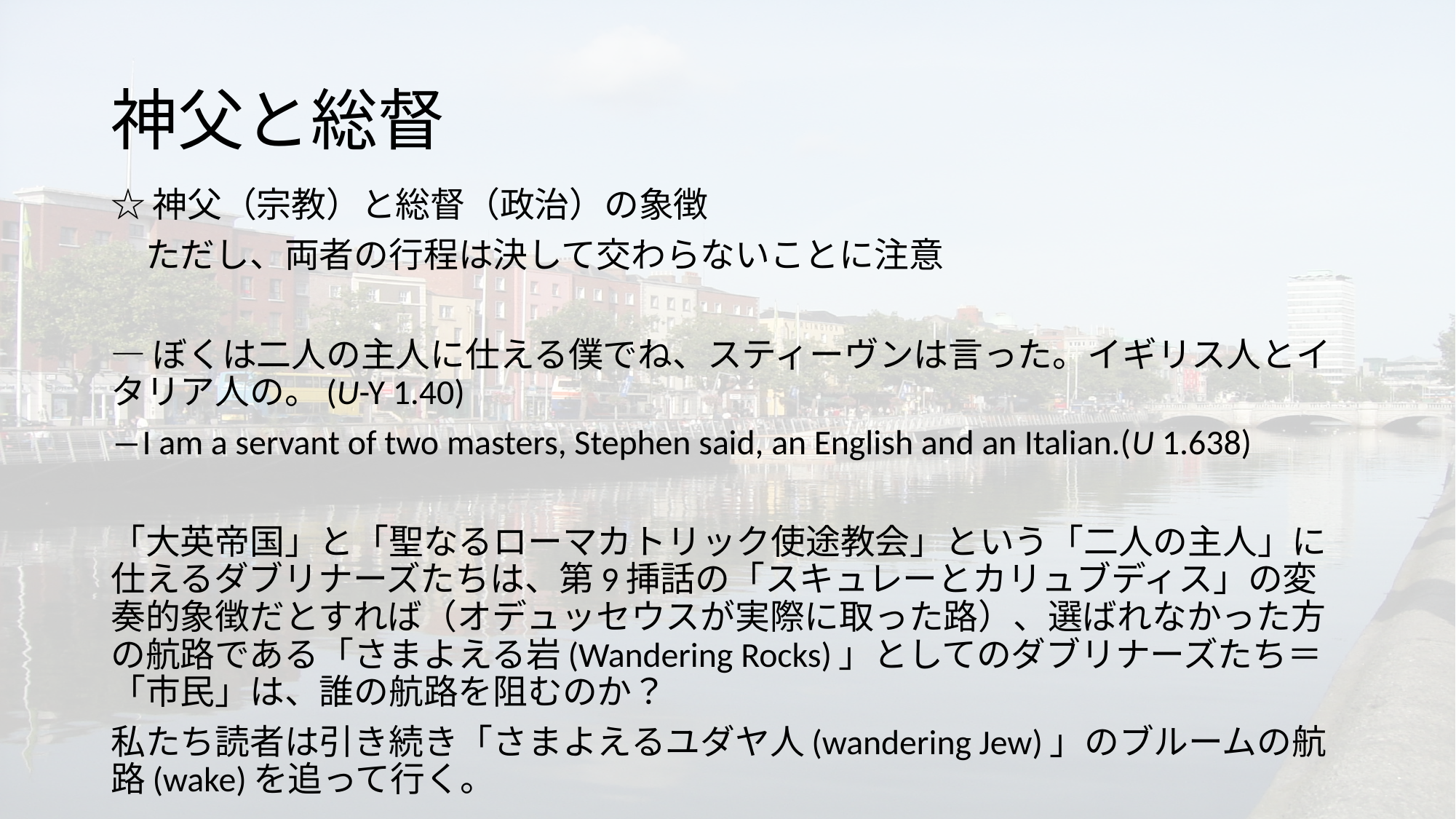

# 神父と総督
☆神父（宗教）と総督（政治）の象徴
　ただし、両者の行程は決して交わらないことに注意

―ぼくは二人の主人に仕える僕でね、スティーヴンは言った。イギリス人とイタリア人の。(U-Y 1.40)
―I am a servant of two masters, Stephen said, an English and an Italian.(U 1.638)

「大英帝国」と「聖なるローマカトリック使途教会」という「二人の主人」に仕えるダブリナーズたちは、第9挿話の「スキュレーとカリュブディス」の変奏的象徴だとすれば（オデュッセウスが実際に取った路）、選ばれなかった方の航路である「さまよえる岩(Wandering Rocks)」としてのダブリナーズたち＝「市民」は、誰の航路を阻むのか？
私たち読者は引き続き「さまよえるユダヤ人(wandering Jew)」のブルームの航路(wake)を追って行く。